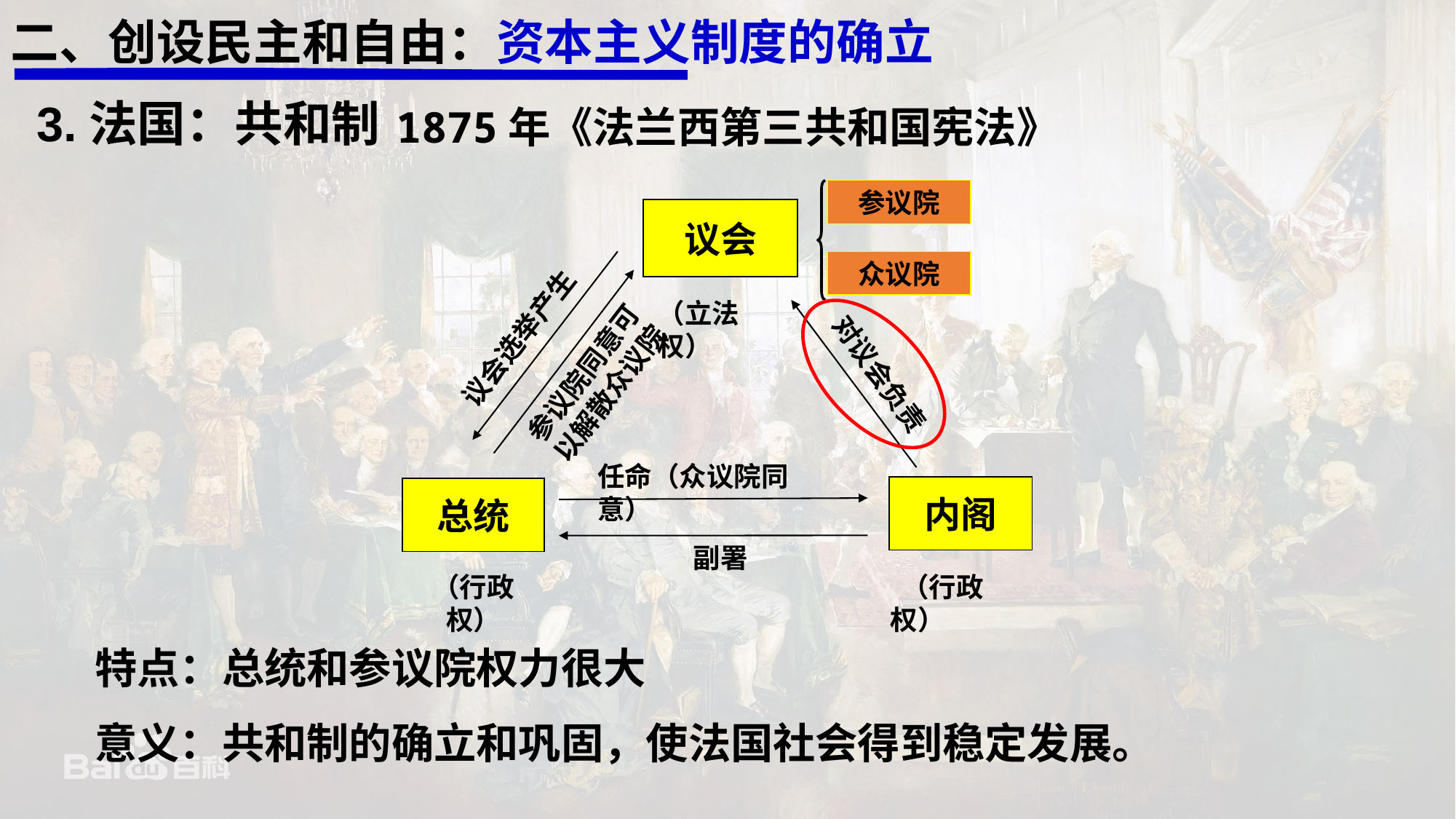

二、创设民主和自由：资本主义制度的确立

3.法国：共和制
1875年《法兰西第三共和国宪法》

参议院
议会

众议院
（立法权）

议会选举产生
参议院同意可以解散众议院
对议会负责
任命（众议院同意）
内阁
总统
副署
 （行政权）
（行政权）

特点：总统和参议院权力很大
意义：共和制的确立和巩固，使法国社会得到稳定发展。